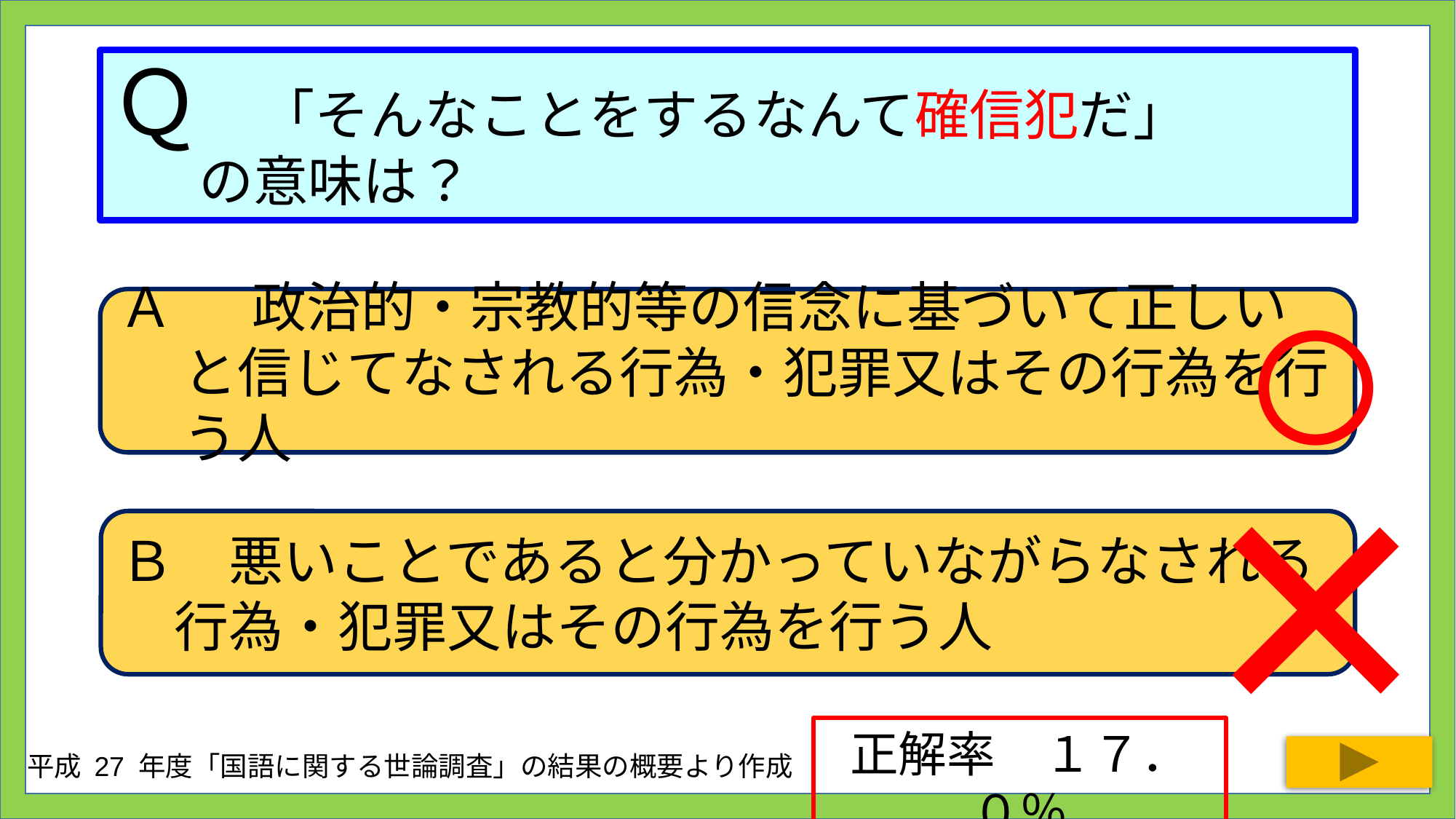

# Ｑ　「そんなことをするなんて確信犯だ」 の意味は？
○
Ａ　  政治的・宗教的等の信念に基づいて正しいと信じてなされる行為・犯罪又はその行為を行う人
×
Ｂ　悪いことであると分かっていながらなされる行為・犯罪又はその行為を行う人
正解率　１７．０％

平成 27 年度「国語に関する世論調査」の結果の概要より作成